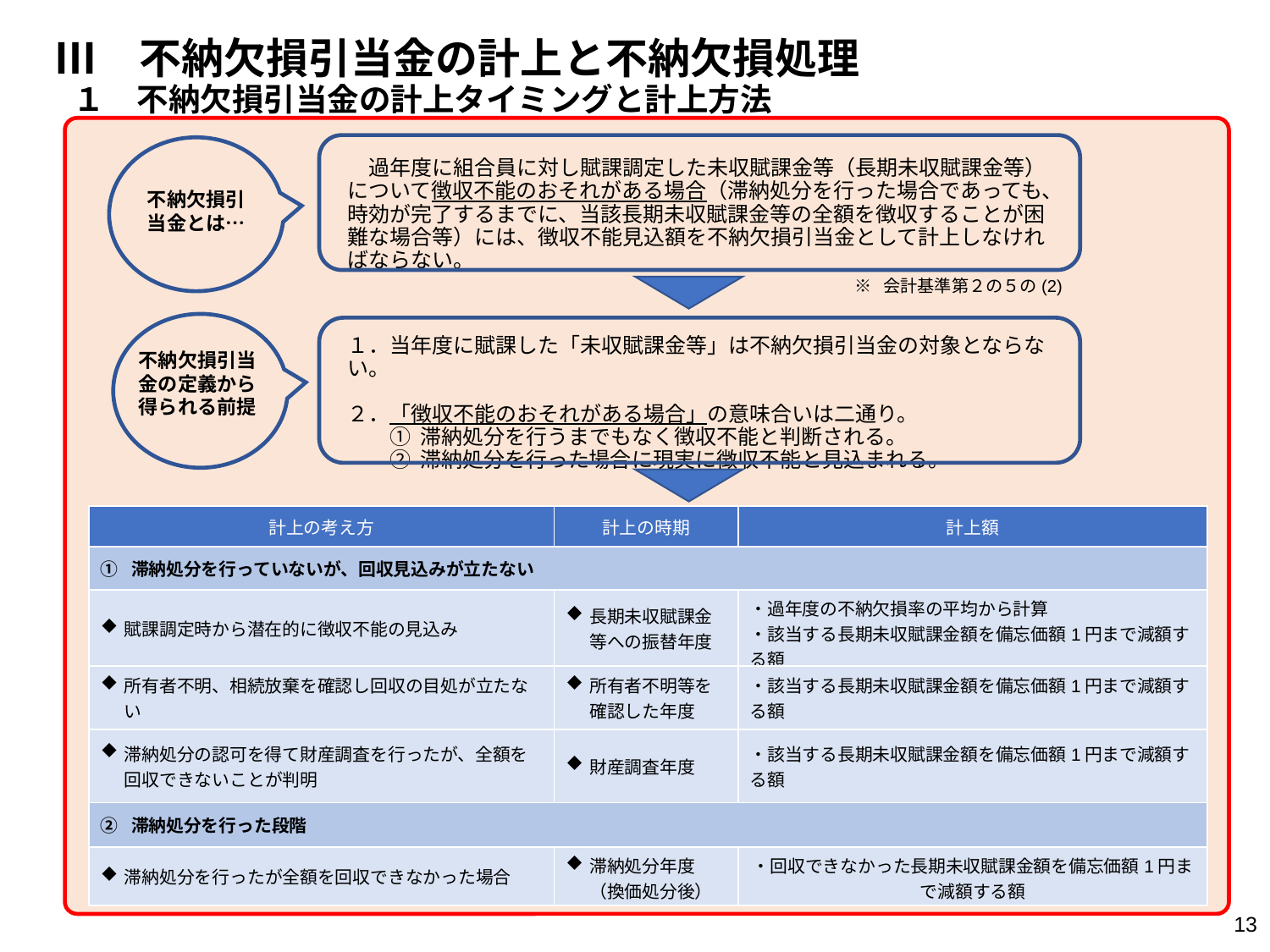

Ⅲ　不納欠損引当金の計上と不納欠損処理
　１　不納欠損引当金の計上タイミングと計上方法

　過年度に組合員に対し賦課調定した未収賦課金等（長期未収賦課金等）について徴収不能のおそれがある場合（滞納処分を行った場合であっても、時効が完了するまでに、当該長期未収賦課金等の全額を徴収することが困難な場合等）には、徴収不能見込額を不納欠損引当金として計上しなければならない。

不納欠損引当金とは…
※  会計基準第２の５の(2)

１．当年度に賦課した「未収賦課金等」は不納欠損引当金の対象とならない。

２．「徴収不能のおそれがある場合」の意味合いは二通り。
　　①  滞納処分を行うまでもなく徴収不能と判断される。
　　②  滞納処分を行った場合に現実に徴収不能と見込まれる。
不納欠損引当金の定義から得られる前提

| 計上の考え方 | 計上の時期 | 計上額 |
| --- | --- | --- |
| ① 滞納処分を行っていないが、回収見込みが立たない |  |  |
| 賦課調定時から潜在的に徴収不能の見込み | 長期未収賦課金等への振替年度 | ・過年度の不納欠損率の平均から計算 ・該当する長期未収賦課金額を備忘価額1円まで減額する額 |
| 所有者不明、相続放棄を確認し回収の目処が立たない | 所有者不明等を確認した年度 | ・該当する長期未収賦課金額を備忘価額1円まで減額する額 |
| 滞納処分の認可を得て財産調査を行ったが、全額を回収できないことが判明 | 財産調査年度 | ・該当する長期未収賦課金額を備忘価額1円まで減額する額 |
| ② 滞納処分を行った段階 |  |  |
| 滞納処分を行ったが全額を回収できなかった場合 | 滞納処分年度 （換価処分後） | ・回収できなかった長期未収賦課金額を備忘価額1円まで減額する額 |
13